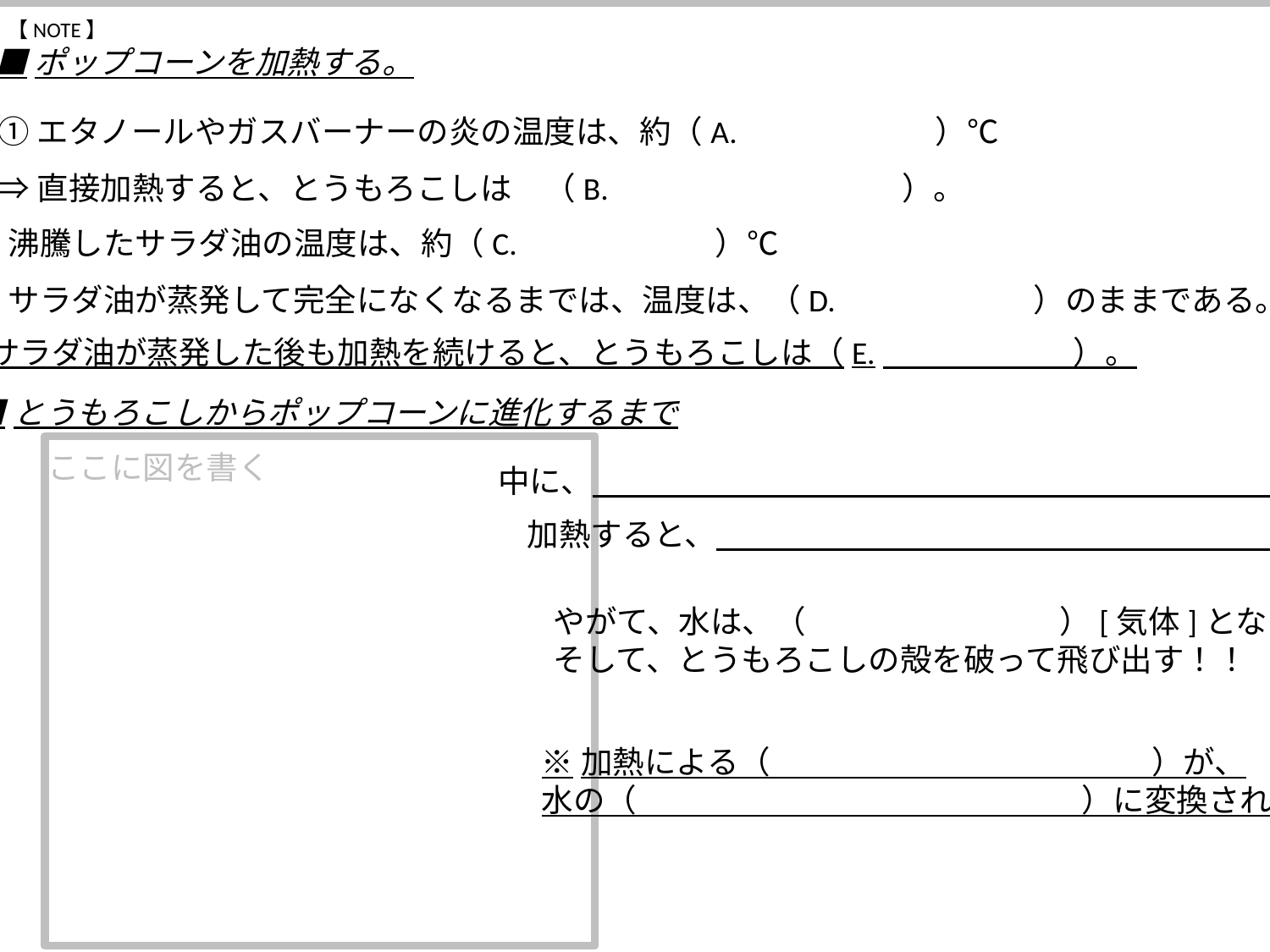

【NOTE】
■ポップコーンを加熱する。
①エタノールやガスバーナーの炎の温度は、約（A.　　　　　　）℃
⇒直接加熱すると、とうもろこしは　（B.　　　　　　　　　）。
②沸騰したサラダ油の温度は、約（C.　　　　　　）℃
⇒サラダ油が蒸発して完全になくなるまでは、温度は、（D.　　　　　　）のままである。
※サラダ油が蒸発した後も加熱を続けると、とうもろこしは（E.　　　　　　）。
■とうもろこしからポップコーンに進化するまで

ここに図を書く
中に、
加熱すると、
やがて、水は、（　　　　　　　　）[気体]となる。
そして、とうもろこしの殻を破って飛び出す！！
※加熱による（　　　　　　　　　　　　）が、
水の（　　　　　　　　　　　　　　）に変換される。